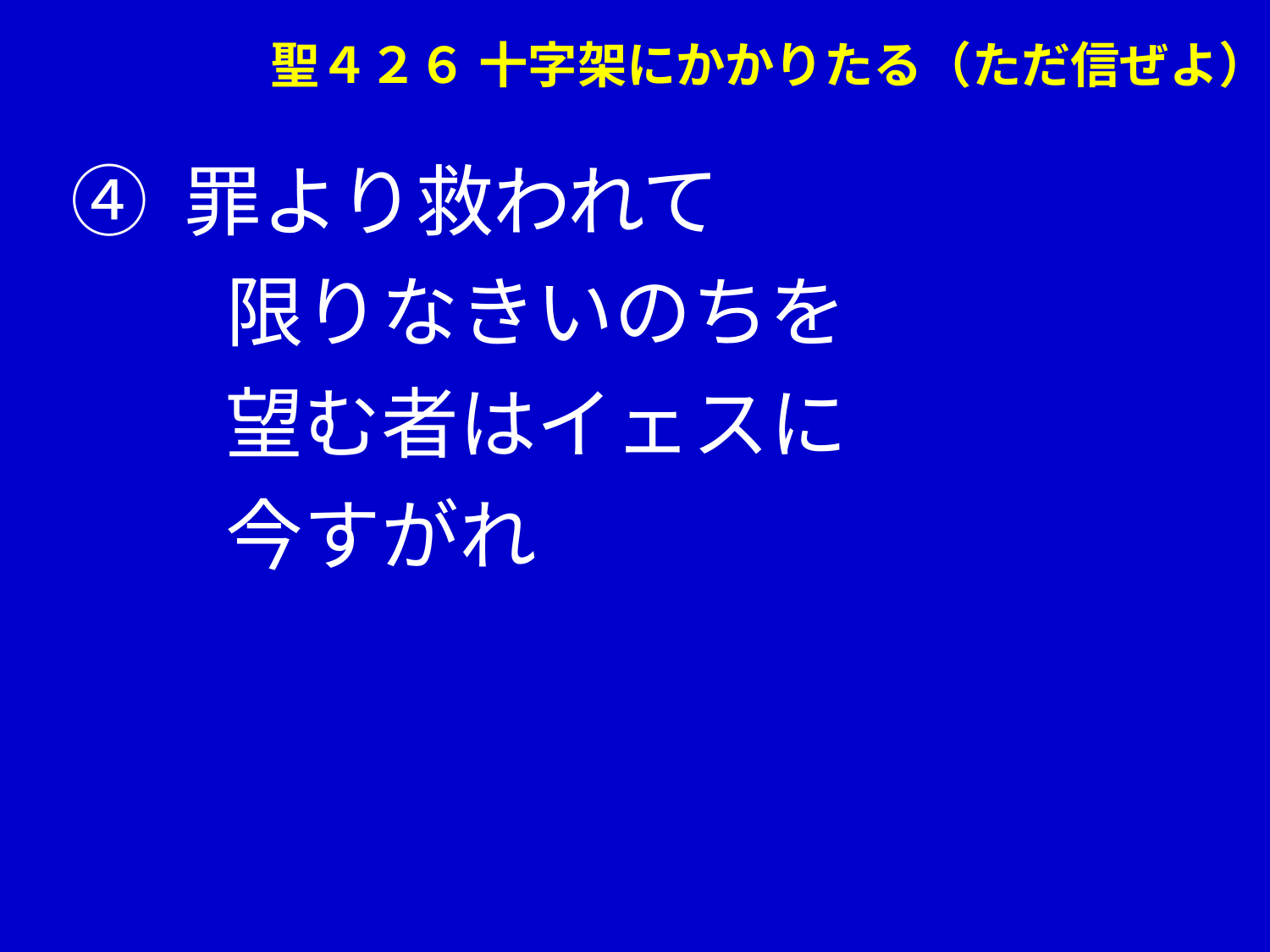

聖４２６ 十字架にかかりたる（ただ信ぜよ）
④ 罪より救われて
　　限りなきいのちを
　　望む者はイェスに
　　今すがれ